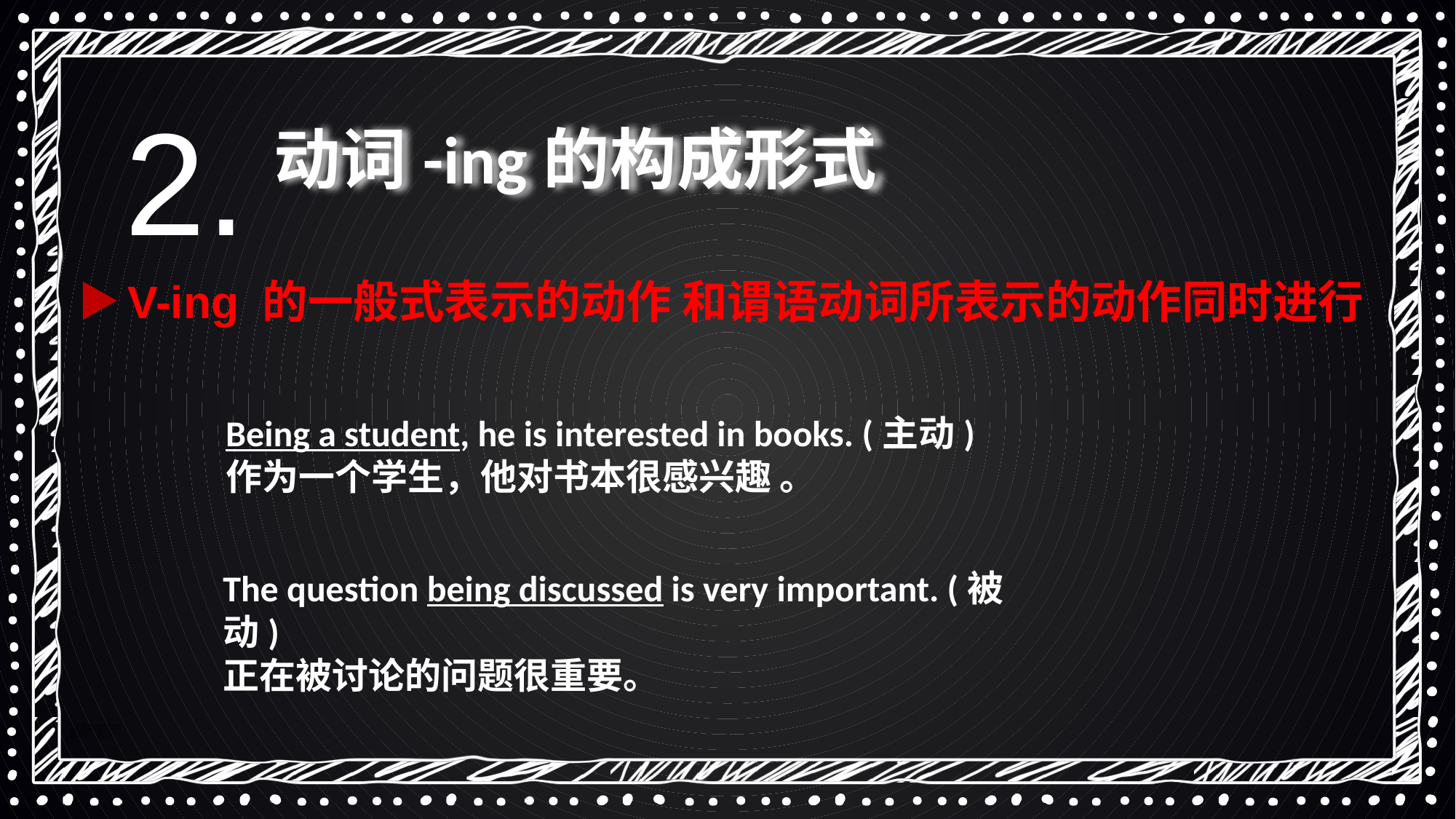

2.
动词-ing的构成形式
V-ing 的一般式表示的动作 和谓语动词所表示的动作同时进行

Being a student, he is interested in books. (主动)
作为一个学生，他对书本很感兴趣 。
The question being discussed is very important. (被动)
正在被讨论的问题很重要。
PPT模板下载：www.1ppt.com/moban/     行业PPT模板：www.1ppt.com/hangye/
节日PPT模板：www.1ppt.com/jieri/           PPT素材下载：www.1ppt.com/sucai/
PPT背景图片：www.1ppt.com/beijing/      PPT图表下载：www.1ppt.com/tubiao/
优秀PPT下载：www.1ppt.com/xiazai/        PPT教程： www.1ppt.com/powerpoint/
Word教程： www.1ppt.com/word/              Excel教程：www.1ppt.com/excel/
资料下载：www.1ppt.com/ziliao/                PPT课件下载：www.1ppt.com/kejian/
范文下载：www.1ppt.com/fanwen/             试卷下载：www.1ppt.com/shiti/
教案下载：www.1ppt.com/jiaoan/        PPT论坛：www.1ppt.cn